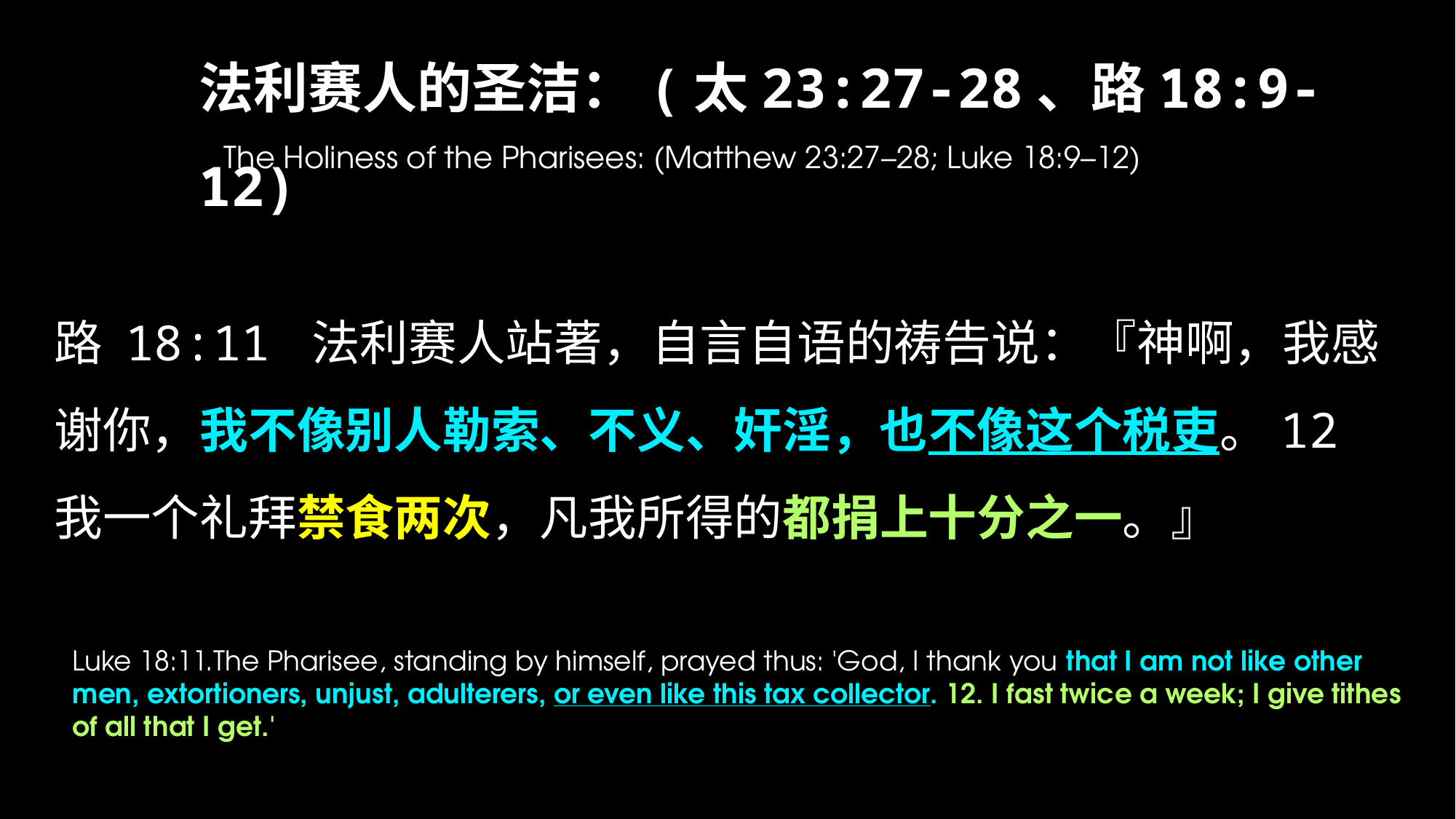

法利赛人的圣洁：(太23:27-28、路18:9-12)

The Holiness of the Pharisees: (Matthew 23:27–28; Luke 18:9–12)
路 18:11 法利赛人站著，自言自语的祷告说：『神啊，我感谢你，我不像别人勒索、不义、奸淫，也不像这个税吏。12  我一个礼拜禁食两次，凡我所得的都捐上十分之一。』
Luke 18:11.The Pharisee, standing by himself, prayed thus: 'God, I thank you that I am not like other men, extortioners, unjust, adulterers, or even like this tax collector. 12. I fast twice a week; I give tithes of all that I get.'